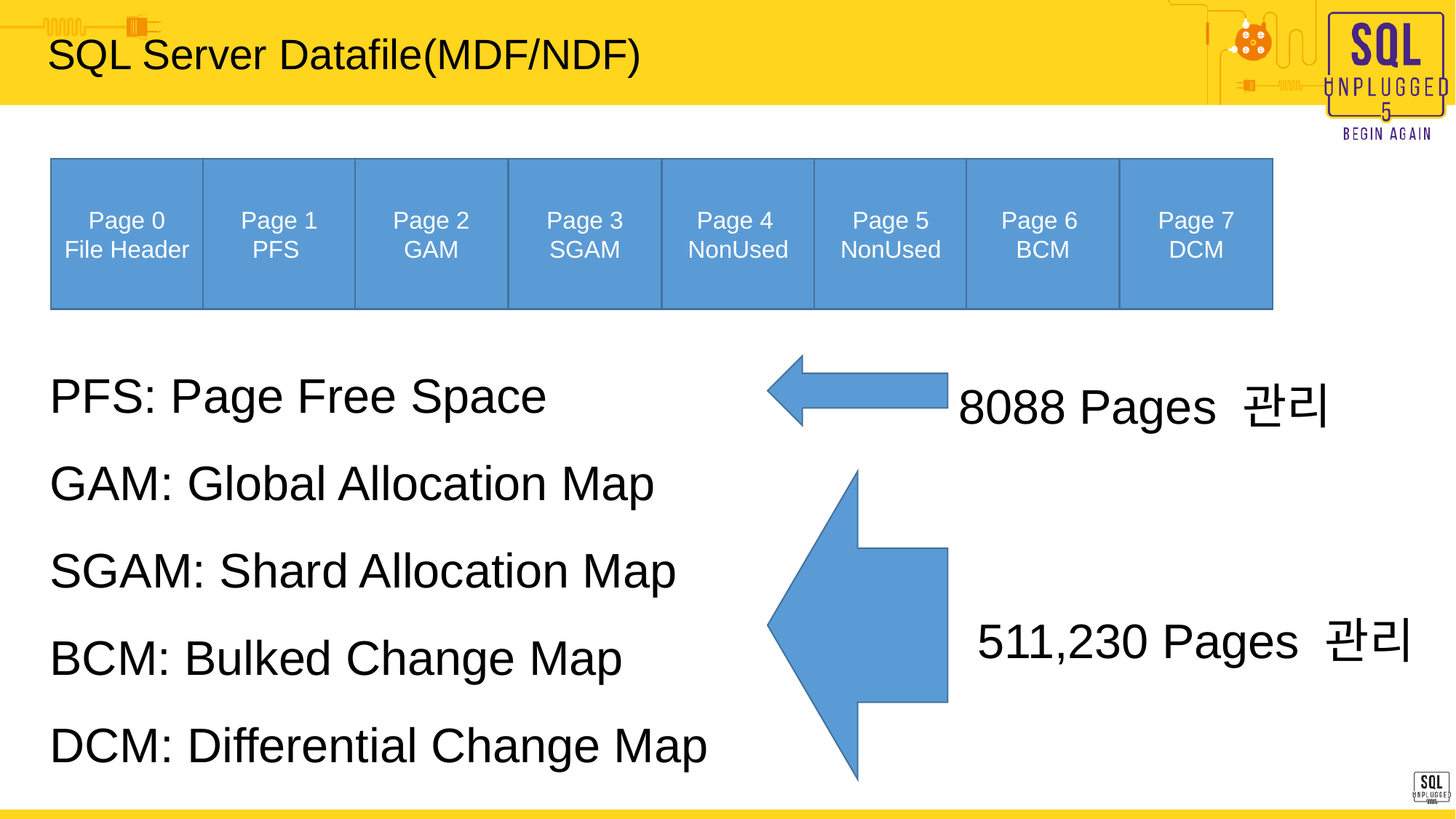

# SQL Server Datafile(MDF/NDF)
Page 1
PFS
Page 3
SGAM
Page 5
NonUsed
Page 7
DCM
Page 0
File Header
Page 2
GAM
Page 4
NonUsed
Page 6
BCM
PFS: Page Free Space
GAM: Global Allocation Map
SGAM: Shard Allocation Map
BCM: Bulked Change Map
DCM: Differential Change Map
8088 Pages 관리

511,230 Pages 관리